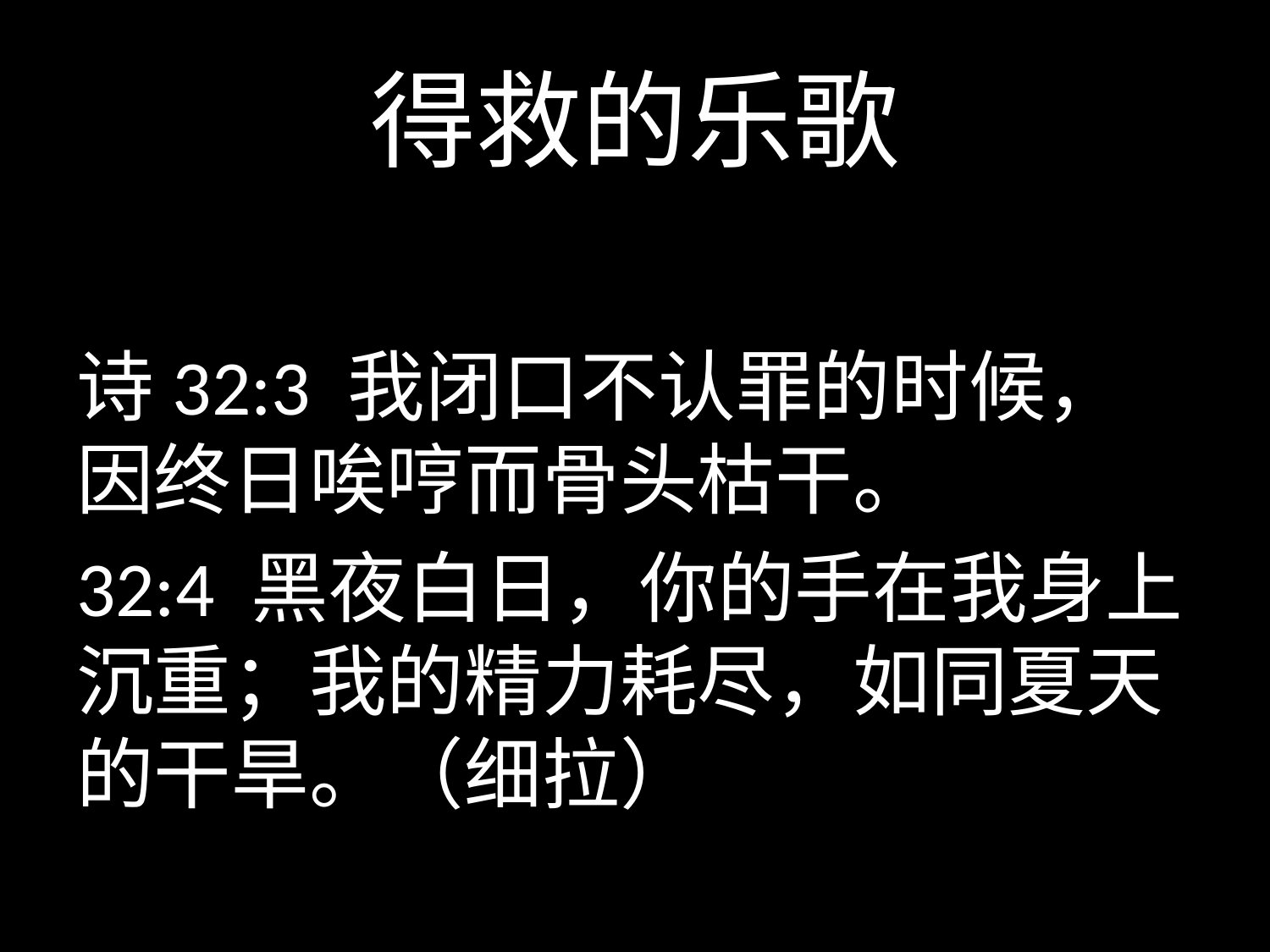

# 得救的乐歌

诗32:3 我闭口不认罪的时候，因终日唉哼而骨头枯干。
32:4 黑夜白日，你的手在我身上沉重；我的精力耗尽，如同夏天的干旱。（细拉）